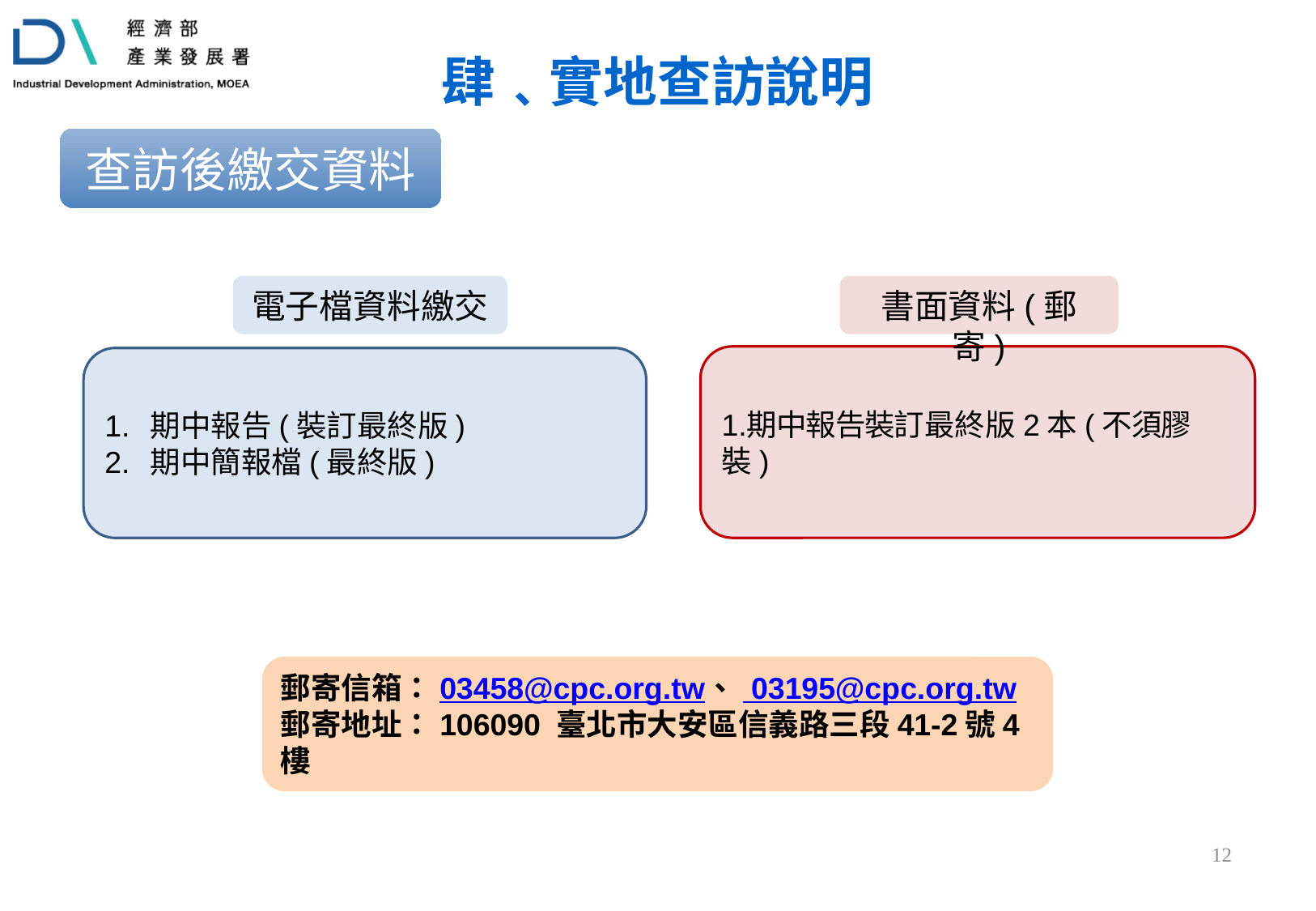

肆﹑實地查訪說明
查訪後繳交資料
電子檔資料繳交
書面資料(郵寄)
期中報告裝訂最終版2本(不須膠裝)
期中報告(裝訂最終版)
期中簡報檔(最終版)
郵寄信箱：03458@cpc.org.tw、 03195@cpc.org.tw
郵寄地址：106090 臺北市大安區信義路三段41-2號4樓
12